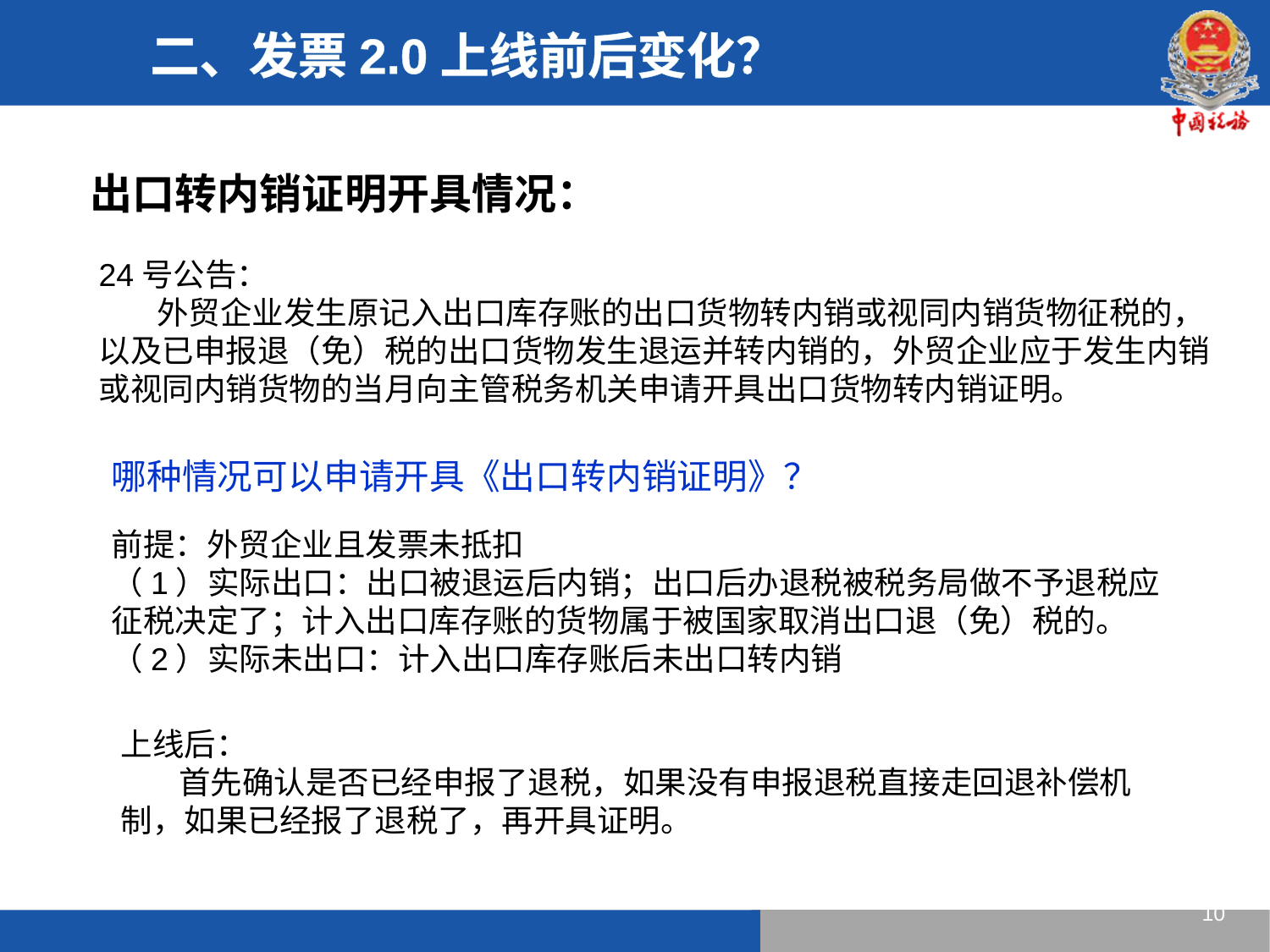

二、发票2.0上线前后变化？

    出口转内销证明开具情况：
24号公告：
       外贸企业发生原记入出口库存账的出口货物转内销或视同内销货物征税的，以及已申报退（免）税的出口货物发生退运并转内销的，外贸企业应于发生内销或视同内销货物的当月向主管税务机关申请开具出口货物转内销证明。

哪种情况可以申请开具《出口转内销证明》？
前提：外贸企业且发票未抵扣
（1）实际出口：出口被退运后内销；出口后办退税被税务局做不予退税应征税决定了；计入出口库存账的货物属于被国家取消出口退（免）税的。
（2）实际未出口：计入出口库存账后未出口转内销
上线后：
       首先确认是否已经申报了退税，如果没有申报退税直接走回退补偿机制，如果已经报了退税了，再开具证明。

10